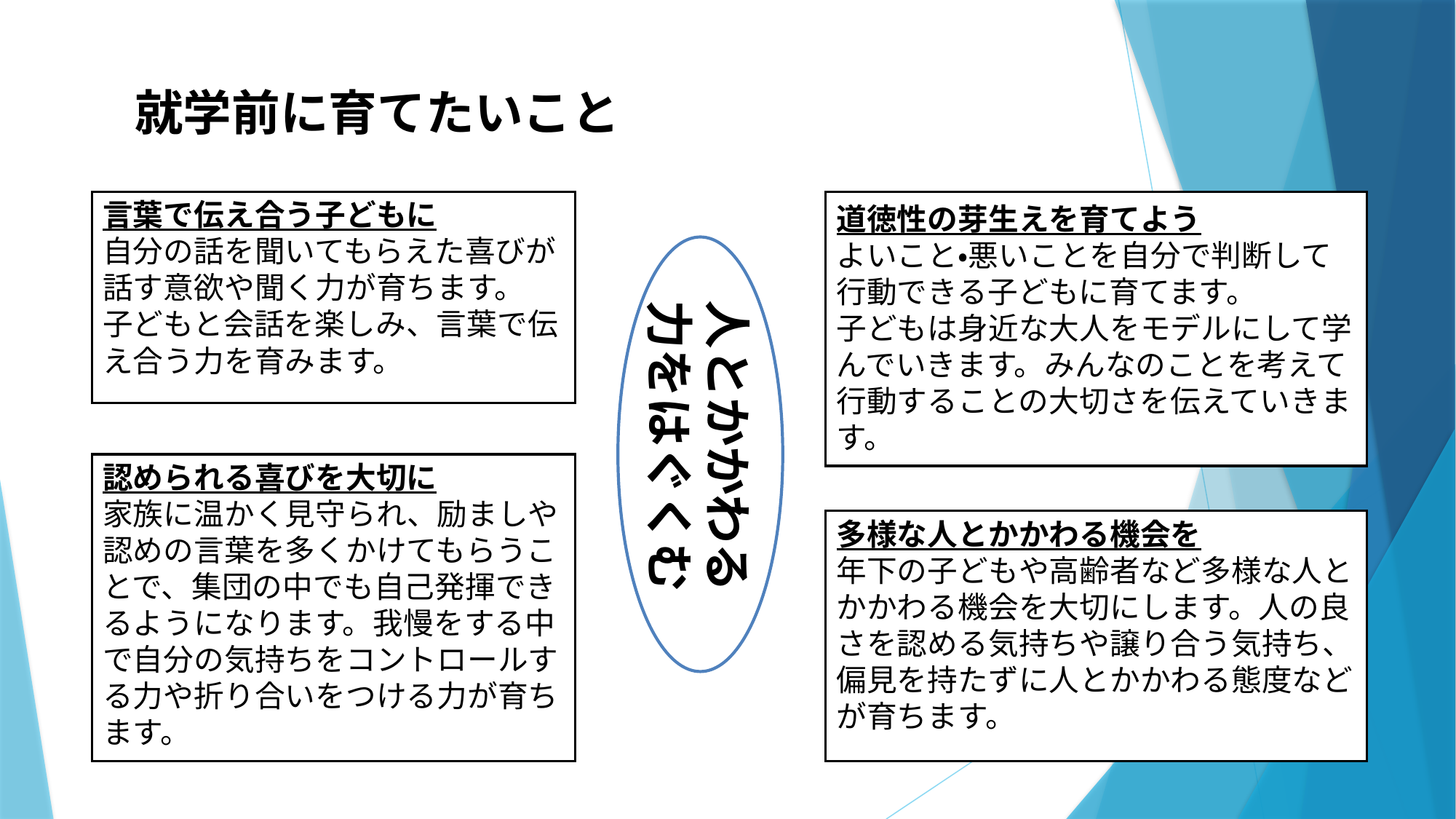

就学前に育てたいこと
言葉で伝え合う子どもに
自分の話を聞いてもらえた喜びが話す意欲や聞く力が育ちます。
子どもと会話を楽しみ、言葉で伝え合う力を育みます。
道徳性の芽生えを育てよう
よいこと・悪いことを自分で判断して行動できる子どもに育てます。
子どもは身近な大人をモデルにして学んでいきます。みんなのことを考えて行動することの大切さを伝えていきます。
人とかかわる力をはぐくむ
認められる喜びを大切に
家族に温かく見守られ、励ましや認めの言葉を多くかけてもらうことで、集団の中でも自己発揮できるようになります。我慢をする中で自分の気持ちをコントロールする力や折り合いをつける力が育ちます。
多様な人とかかわる機会を
年下の子どもや高齢者など多様な人とかかわる機会を大切にします。人の良さを認める気持ちや譲り合う気持ち、偏見を持たずに人とかかわる態度などが育ちます。